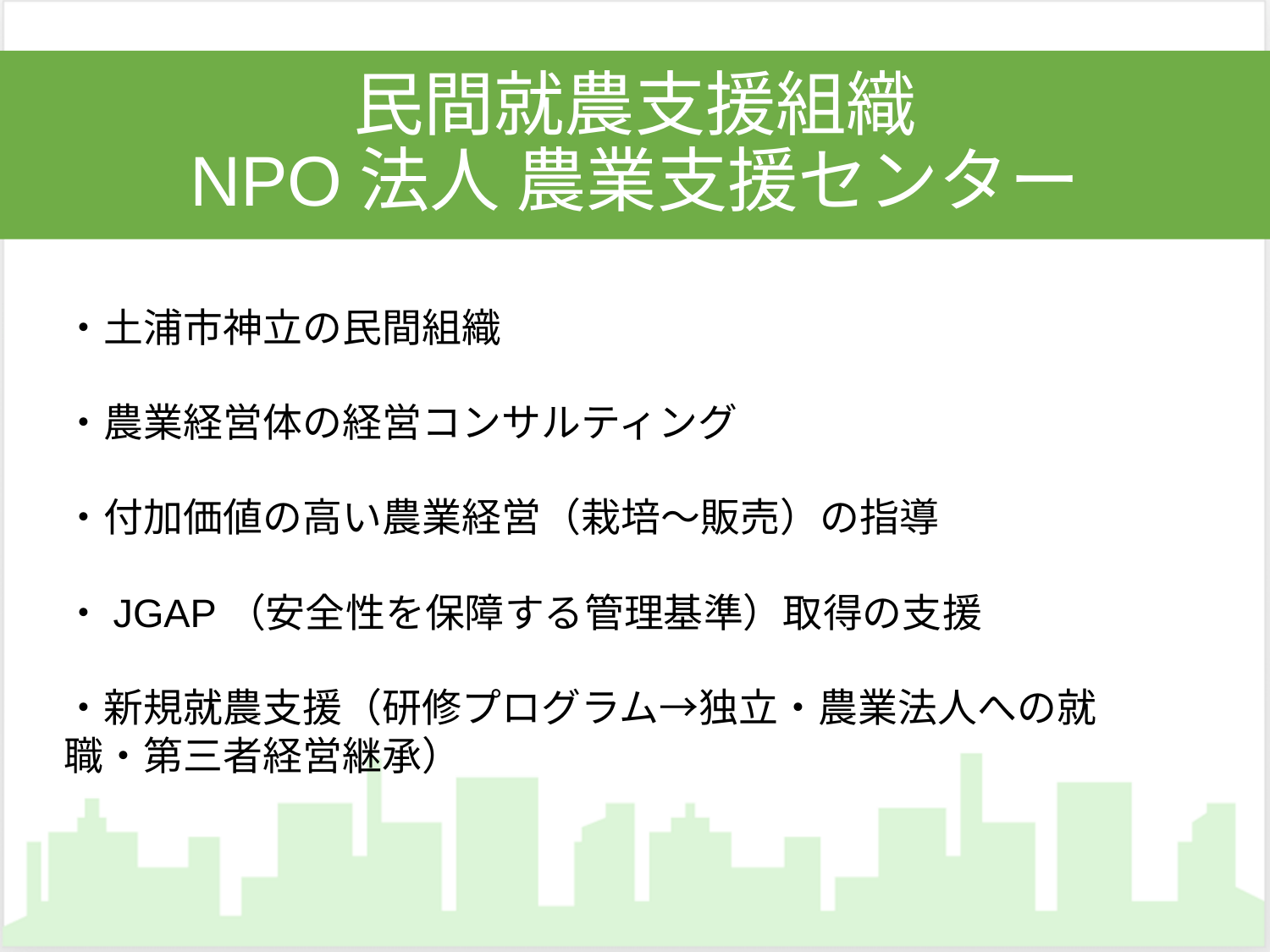

# 民間就農支援組織 NPO法人 農業支援センター
・土浦市神立の民間組織

・農業経営体の経営コンサルティング

・付加価値の高い農業経営（栽培～販売）の指導

・JGAP（安全性を保障する管理基準）取得の支援

・新規就農支援（研修プログラム→独立・農業法人への就職・第三者経営継承）